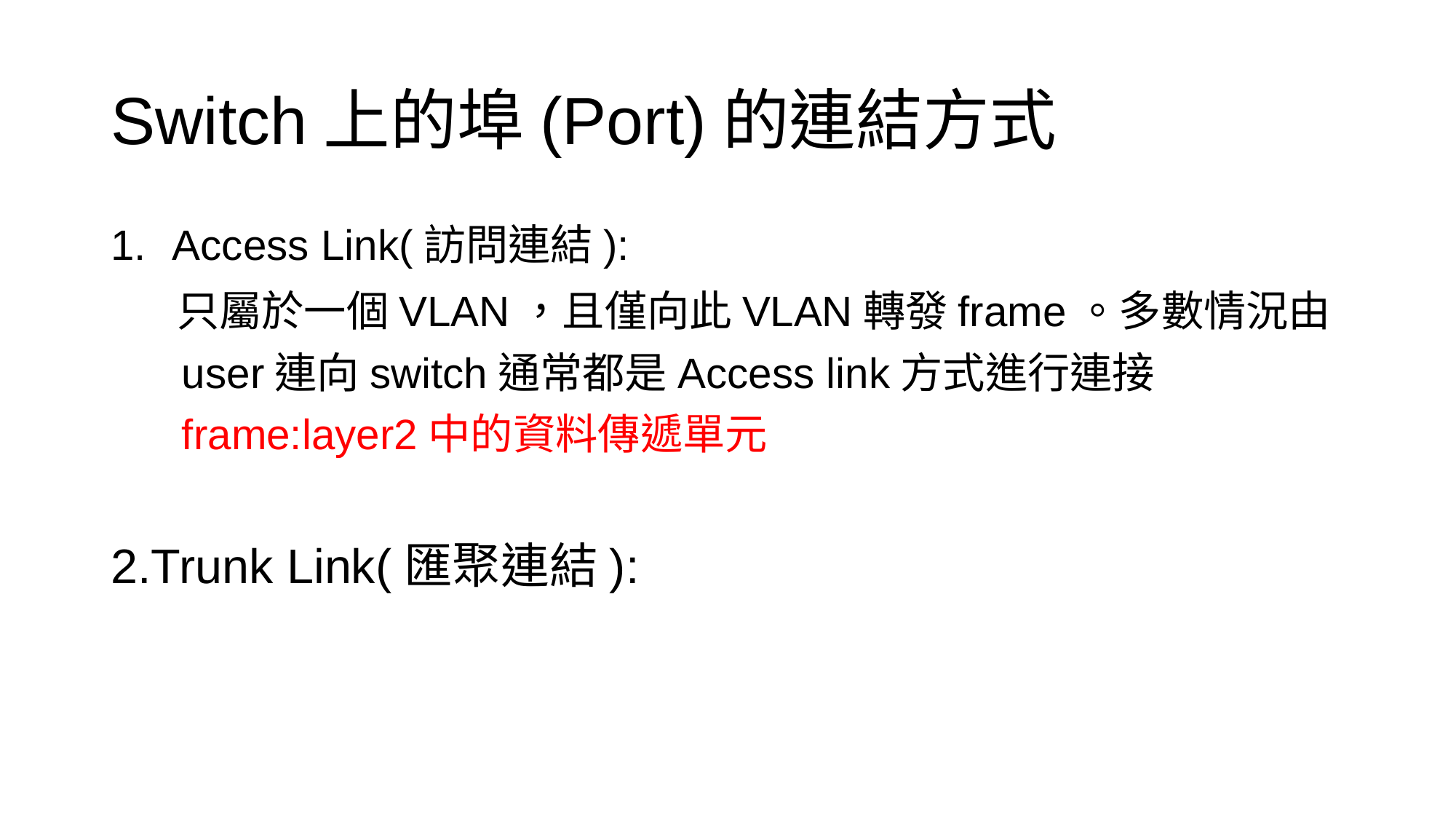

# Switch上的埠(Port)的連結方式
Access Link(訪問連結):
     只屬於一個VLAN，且僅向此VLAN轉發frame。多數情況由
      user連向switch通常都是Access link方式進行連接
      frame:layer2中的資料傳遞單元

2.Trunk Link(匯聚連結):